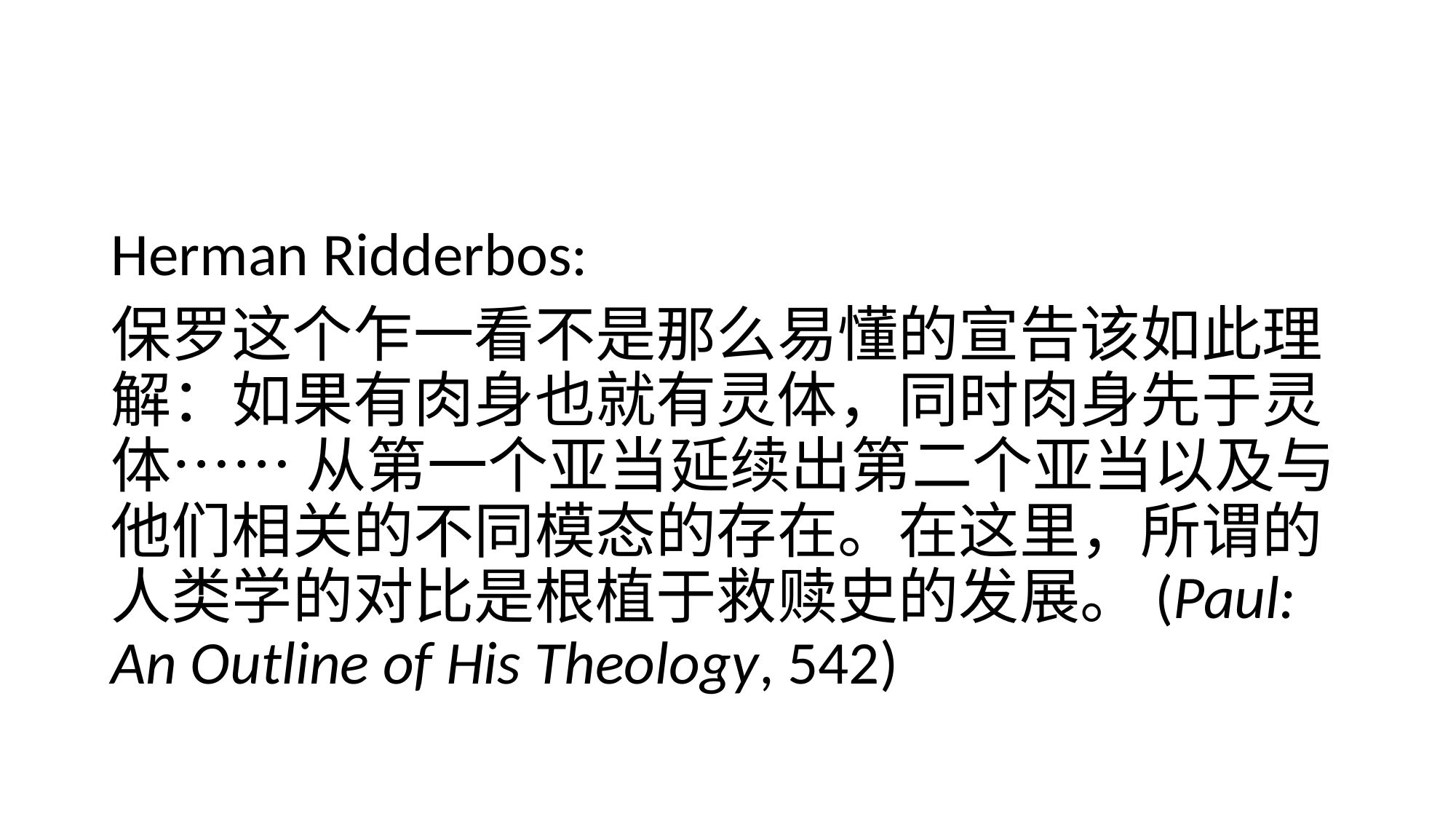

#
Herman Ridderbos:
保罗这个乍一看不是那么易懂的宣告该如此理解：如果有肉身也就有灵体，同时肉身先于灵体…… 从第一个亚当延续出第二个亚当以及与他们相关的不同模态的存在。在这里，所谓的人类学的对比是根植于救赎史的发展。(Paul: An Outline of His Theology, 542)